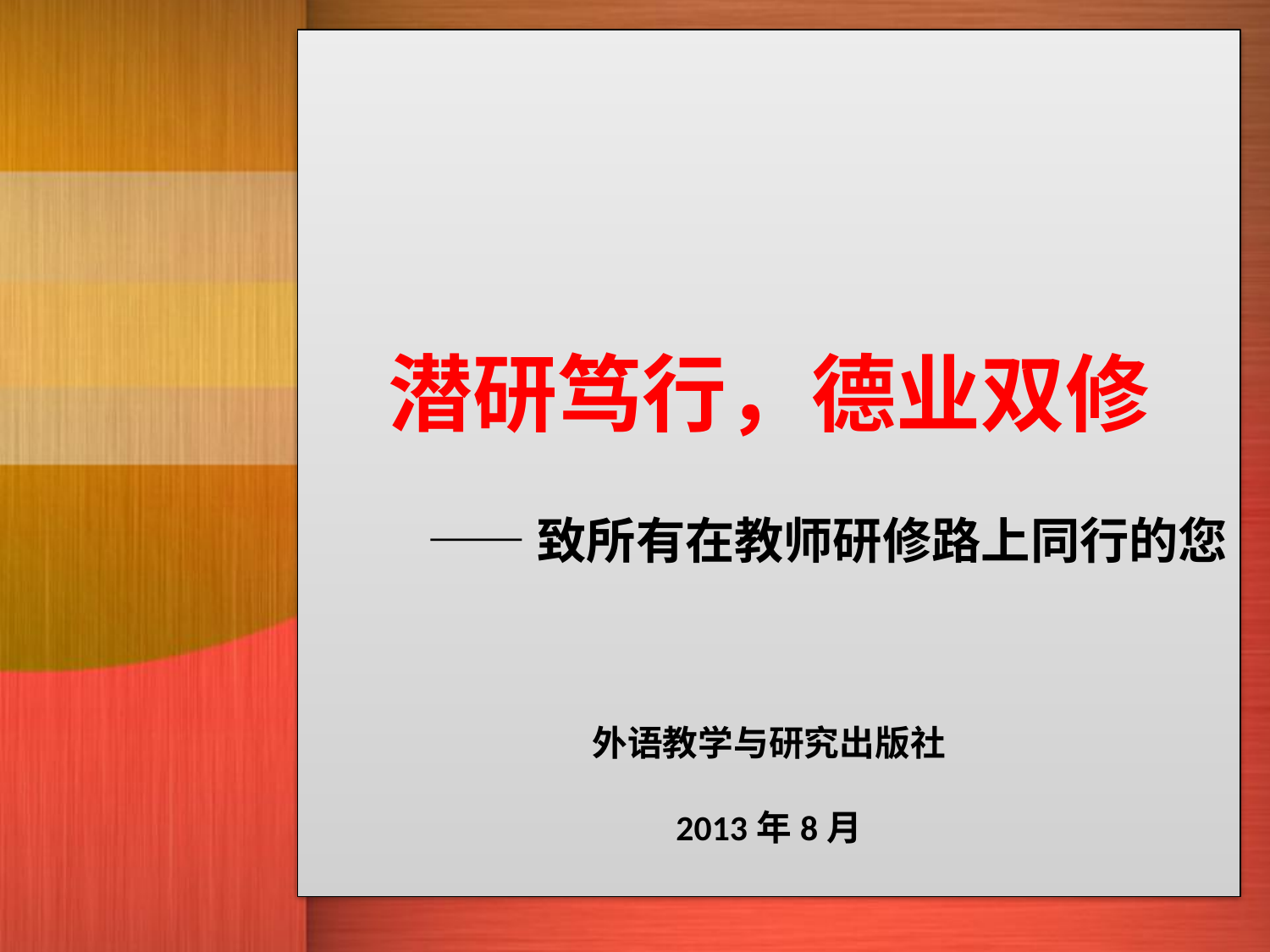

潜研笃行，德业双修

——致所有在教师研修路上同行的您

外语教学与研究出版社

2013年8月